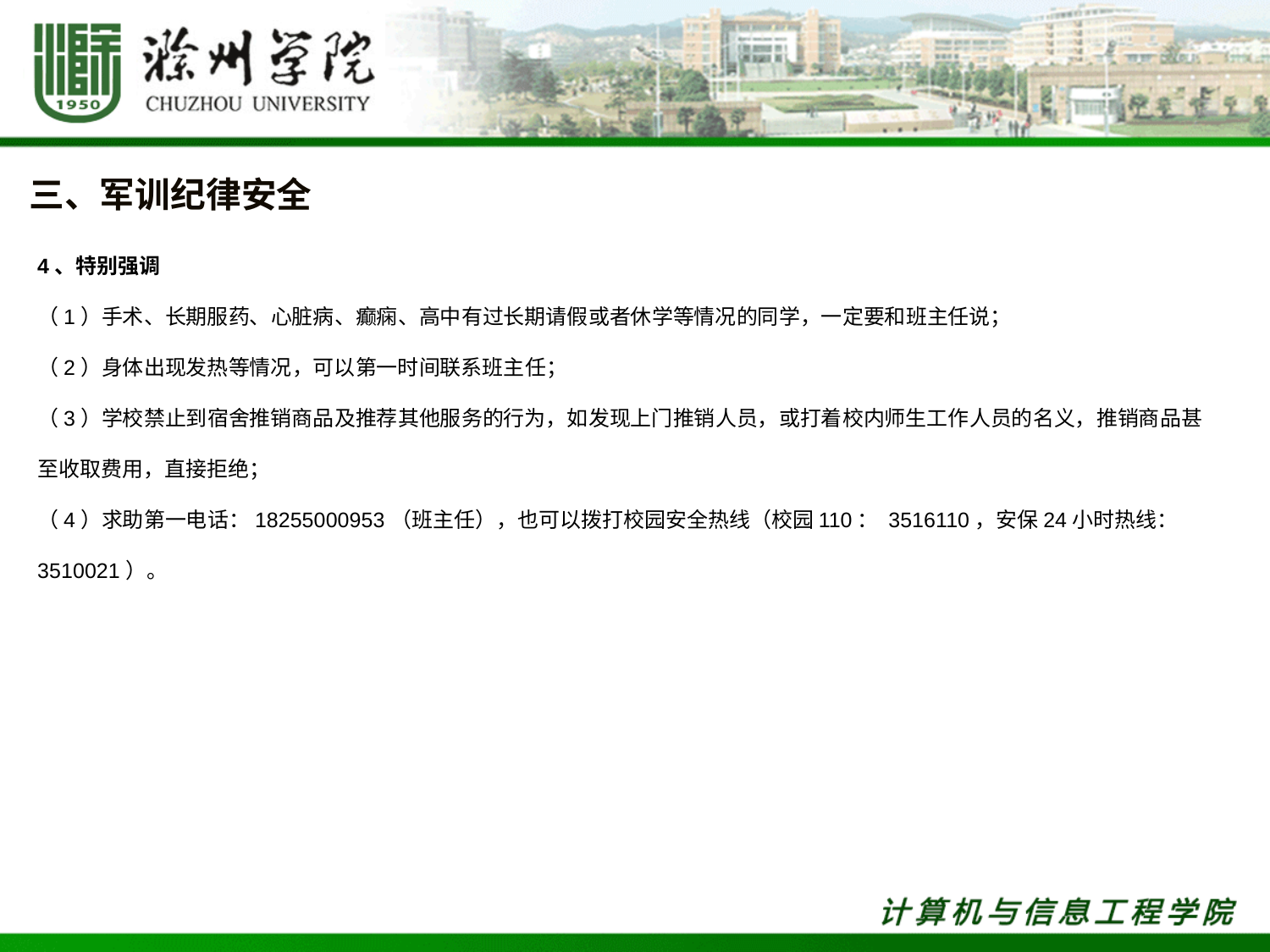

三、军训纪律安全

4、特别强调
（1）手术、长期服药、心脏病、癫痫、高中有过长期请假或者休学等情况的同学，一定要和班主任说；
（2）身体出现发热等情况，可以第一时间联系班主任；
（3）学校禁止到宿舍推销商品及推荐其他服务的行为，如发现上门推销人员，或打着校内师生工作人员的名义，推销商品甚至收取费用，直接拒绝；
（4）求助第一电话：18255000953（班主任），也可以拨打校园安全热线（校园110： 3516110，安保24小时热线：3510021）。